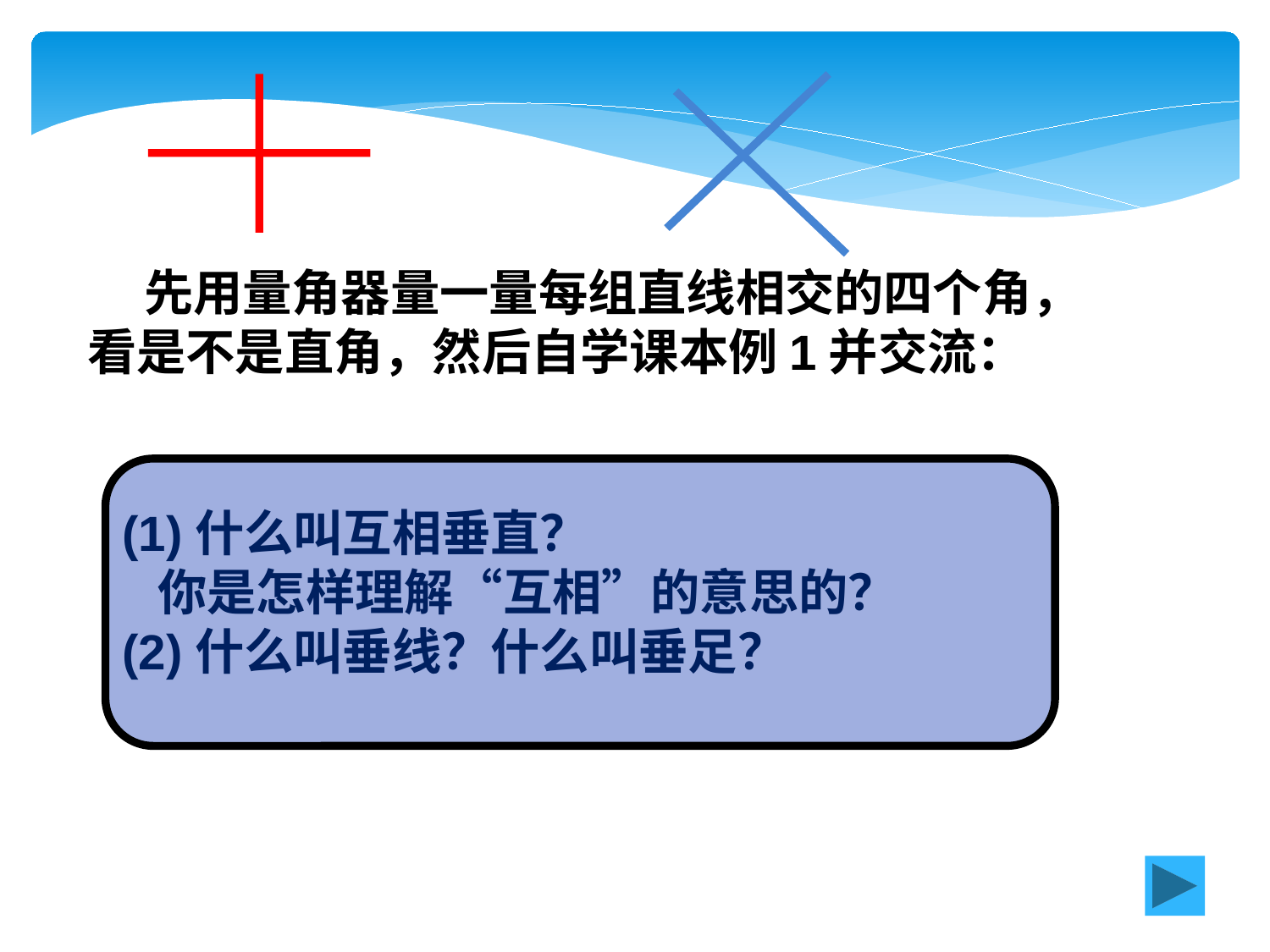

自学课本，理解概念

    先用量角器量一量每组直线相交的四个角，看是不是直角，然后自学课本例1并交流：

    (1)什么叫互相垂直？
       你是怎样理解“互相”的意思的？
    (2)什么叫垂线？什么叫垂足？